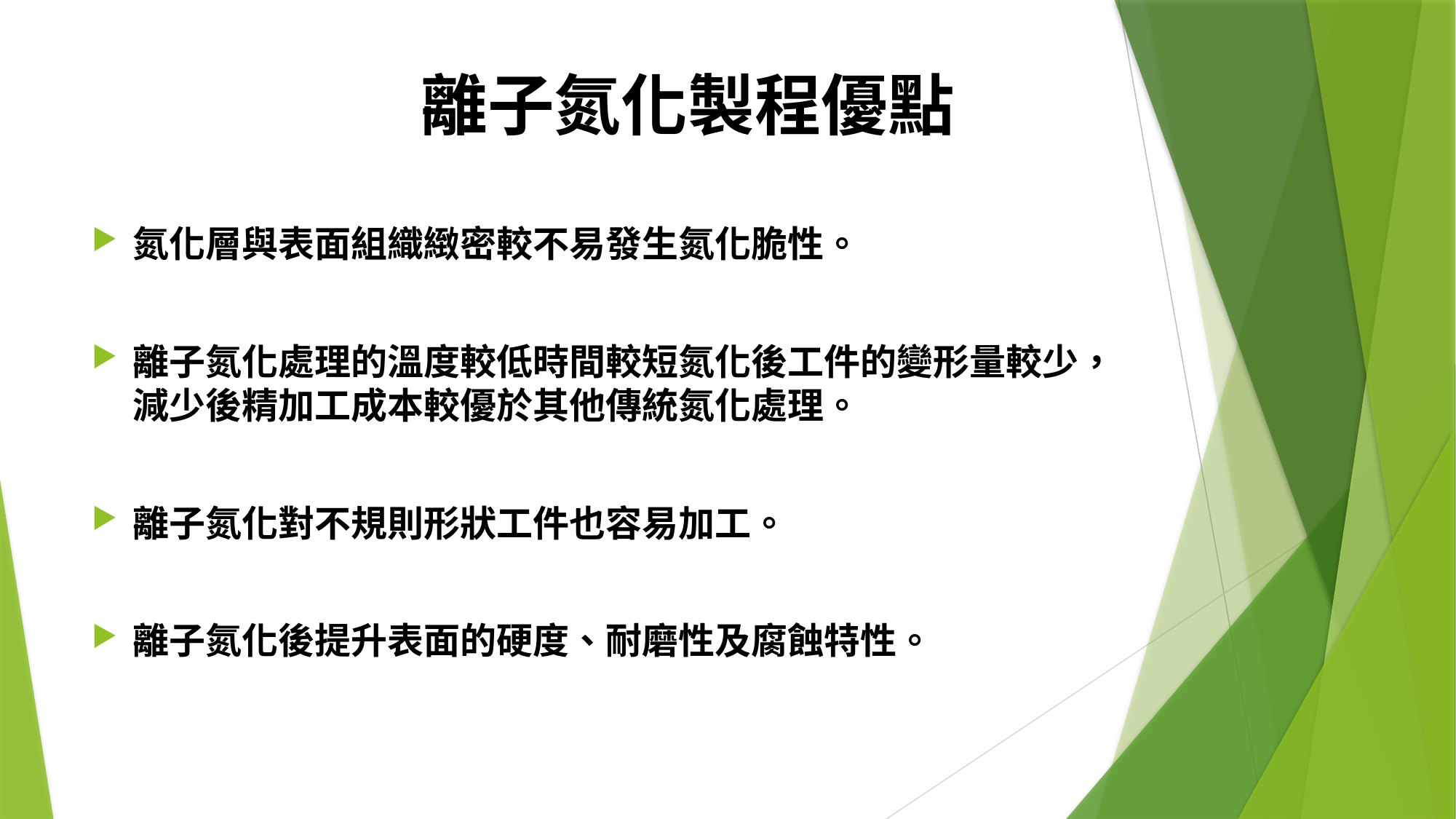

# 離子氮化製程優點
氮化層與表面組織緻密較不易發生氮化脆性。

離子氮化處理的溫度較低時間較短氮化後工件的變形量較少，減少後精加工成本較優於其他傳統氮化處理。

離子氮化對不規則形狀工件也容易加工。

離子氮化後提升表面的硬度、耐磨性及腐蝕特性。